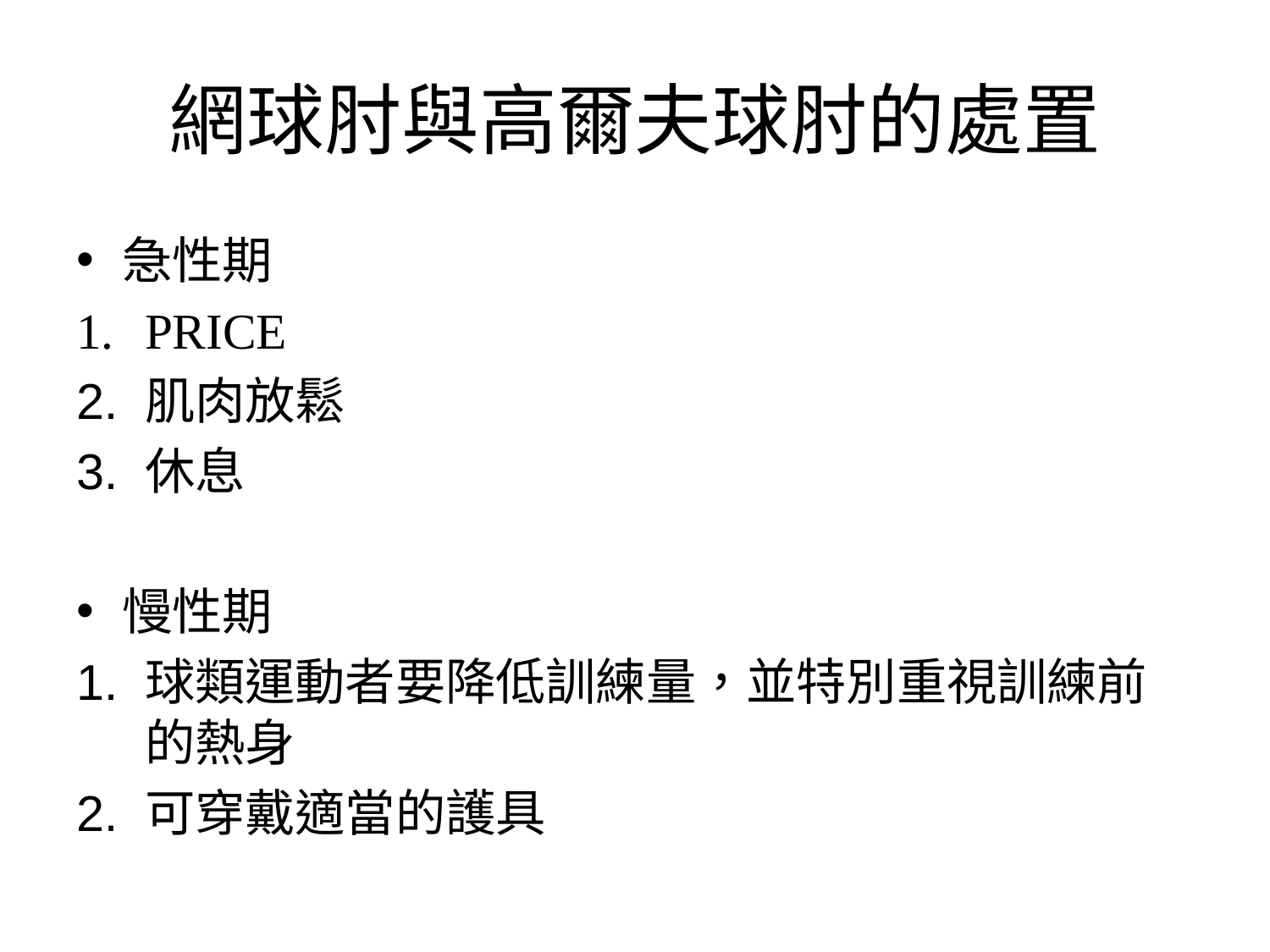

# 網球肘與高爾夫球肘的處置
急性期
PRICE
肌肉放鬆
休息

慢性期
球類運動者要降低訓練量，並特別重視訓練前的熱身
可穿戴適當的護具